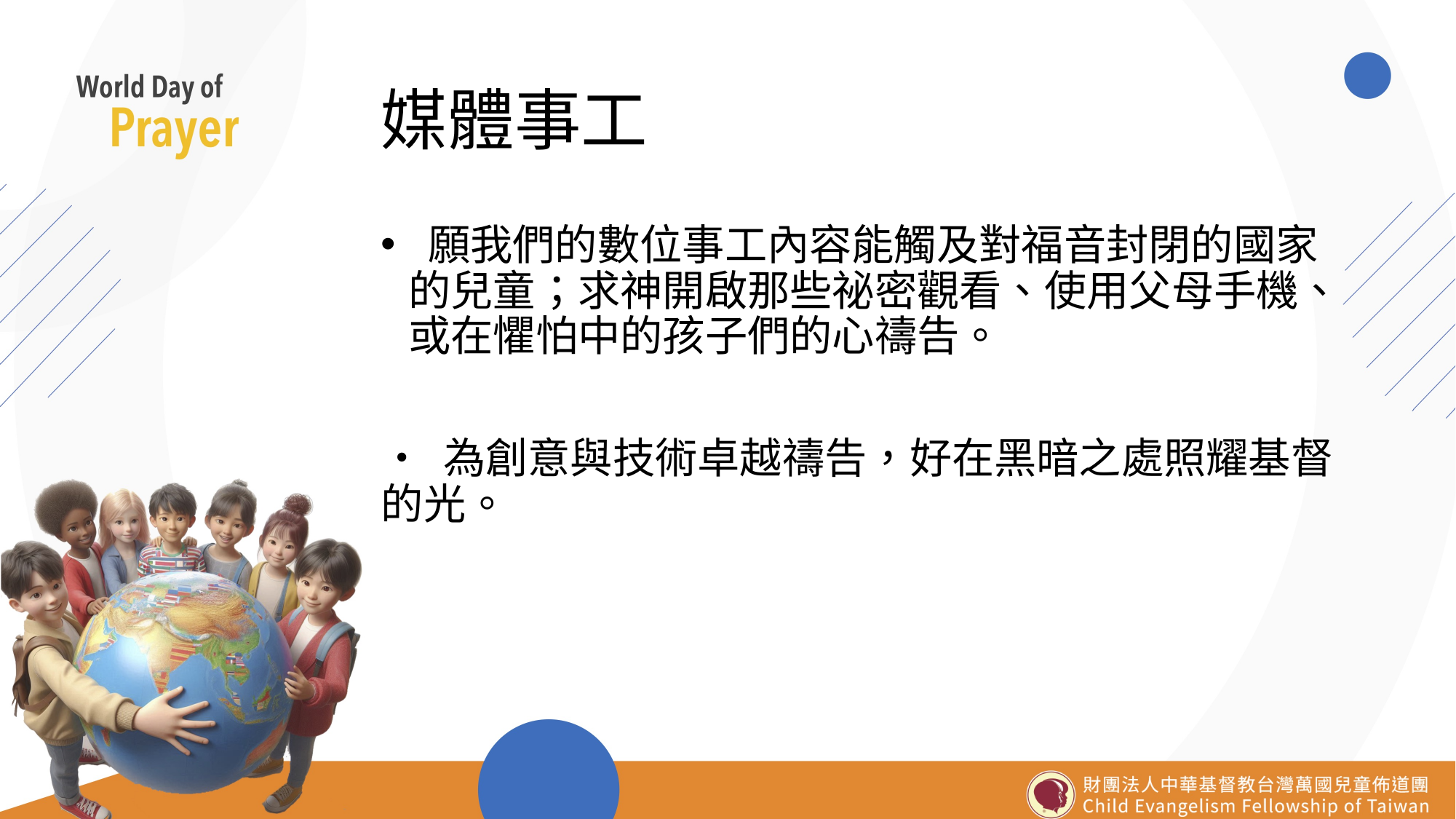

# 媒體事工
 願我們的數位事工內容能觸及對福音封閉的國家的兒童；求神開啟那些祕密觀看、使用父母手機、或在懼怕中的孩子們的心禱告。

• 為創意與技術卓越禱告，好在黑暗之處照耀基督的光。